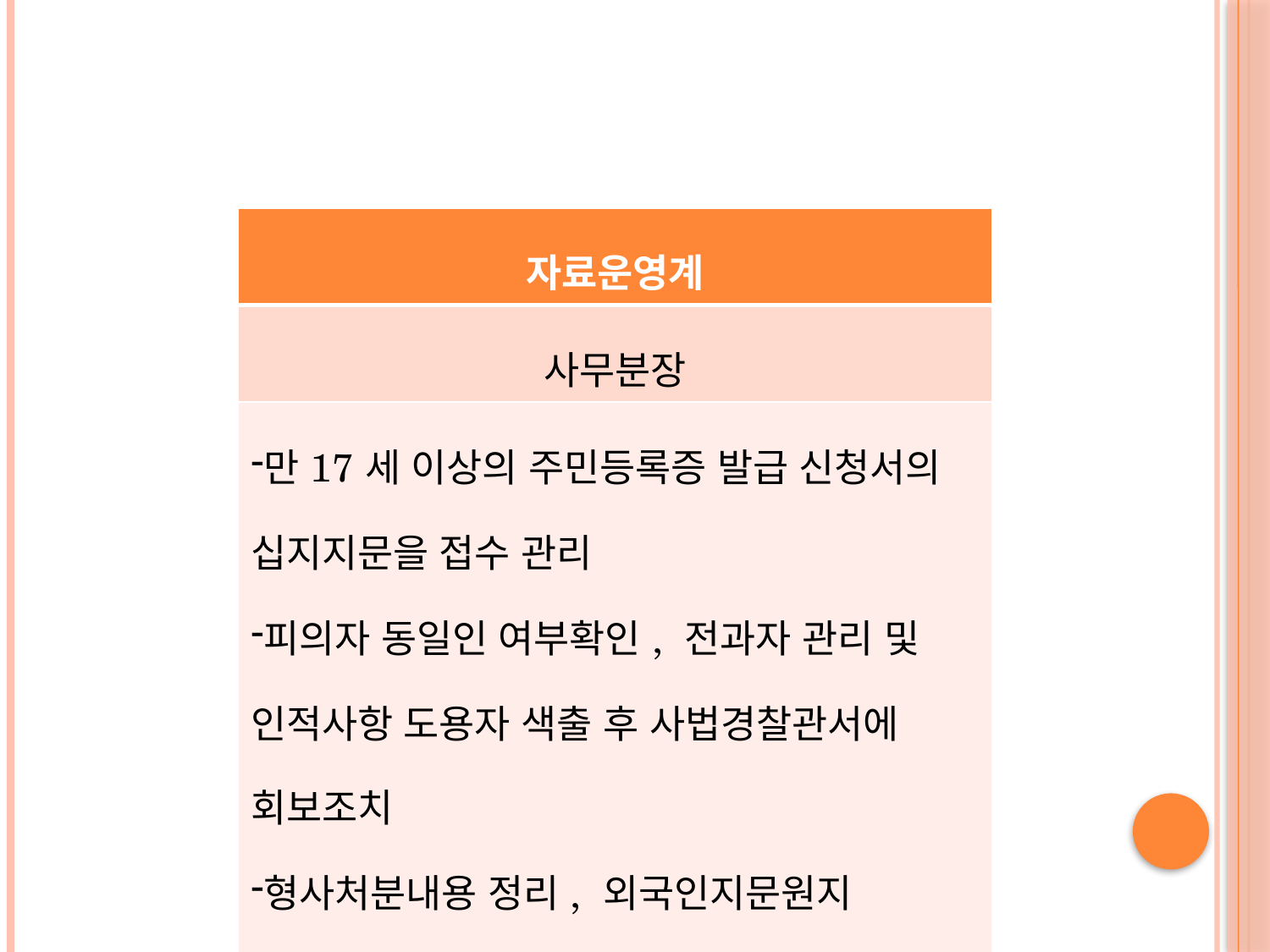

#
| 자료운영계 |
| --- |
| 사무분장 |
| 만17세 이상의 주민등록증 발급 신청서의 십지지문을 접수 관리 피의자 동일인 여부확인, 전과자 관리 및 인적사항 도용자 색출 후 사법경찰관서에 회보조치 형사처분내용 정리, 외국인지문원지 수집정리 지문자동검색시스템(AFIS) 운영관리 |